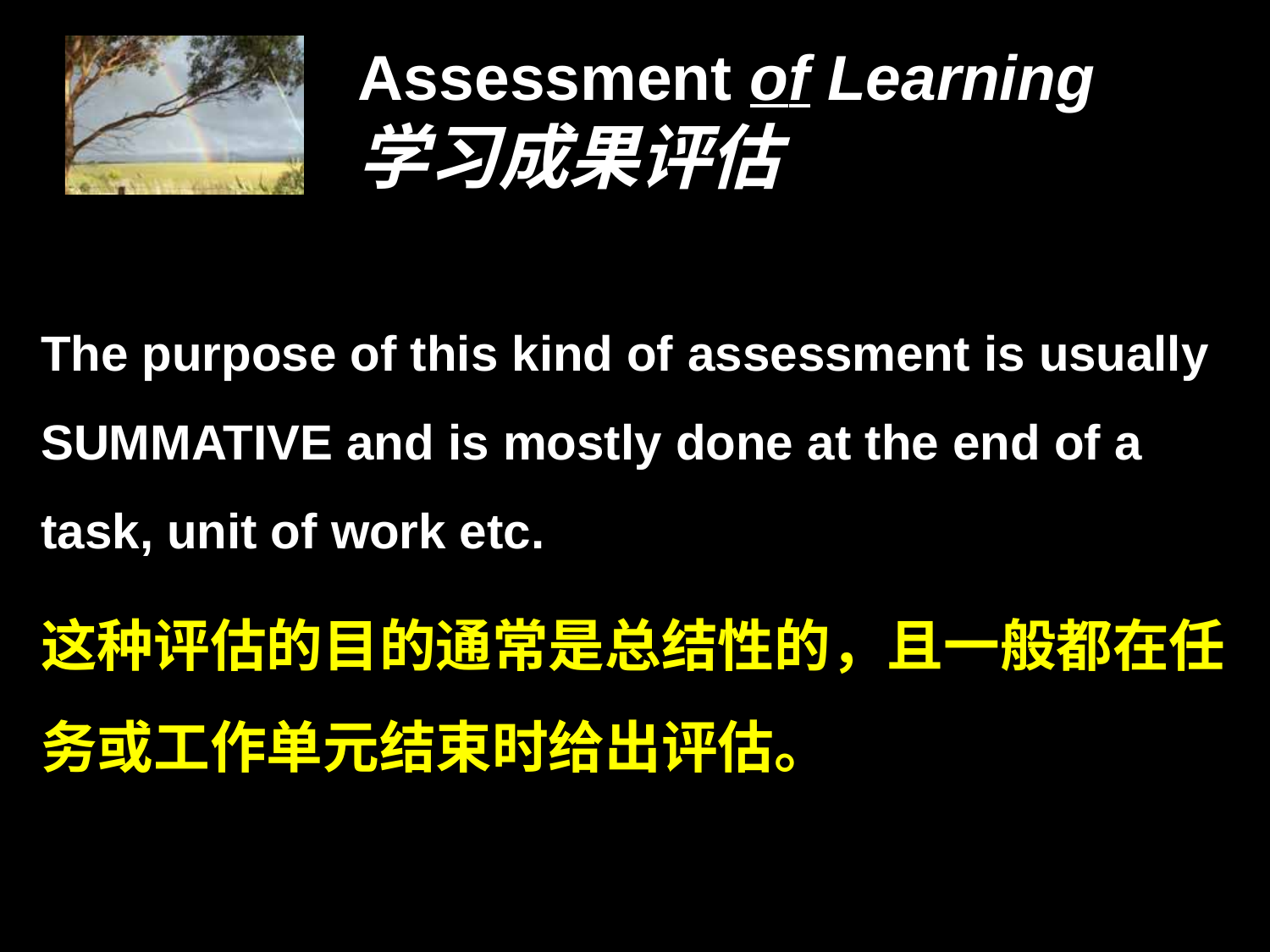

# Assessment of Learning 学习成果评估

The purpose of this kind of assessment is usually SUMMATIVE and is mostly done at the end of a task, unit of work etc.
这种评估的目的通常是总结性的，且一般都在任务或工作单元结束时给出评估。